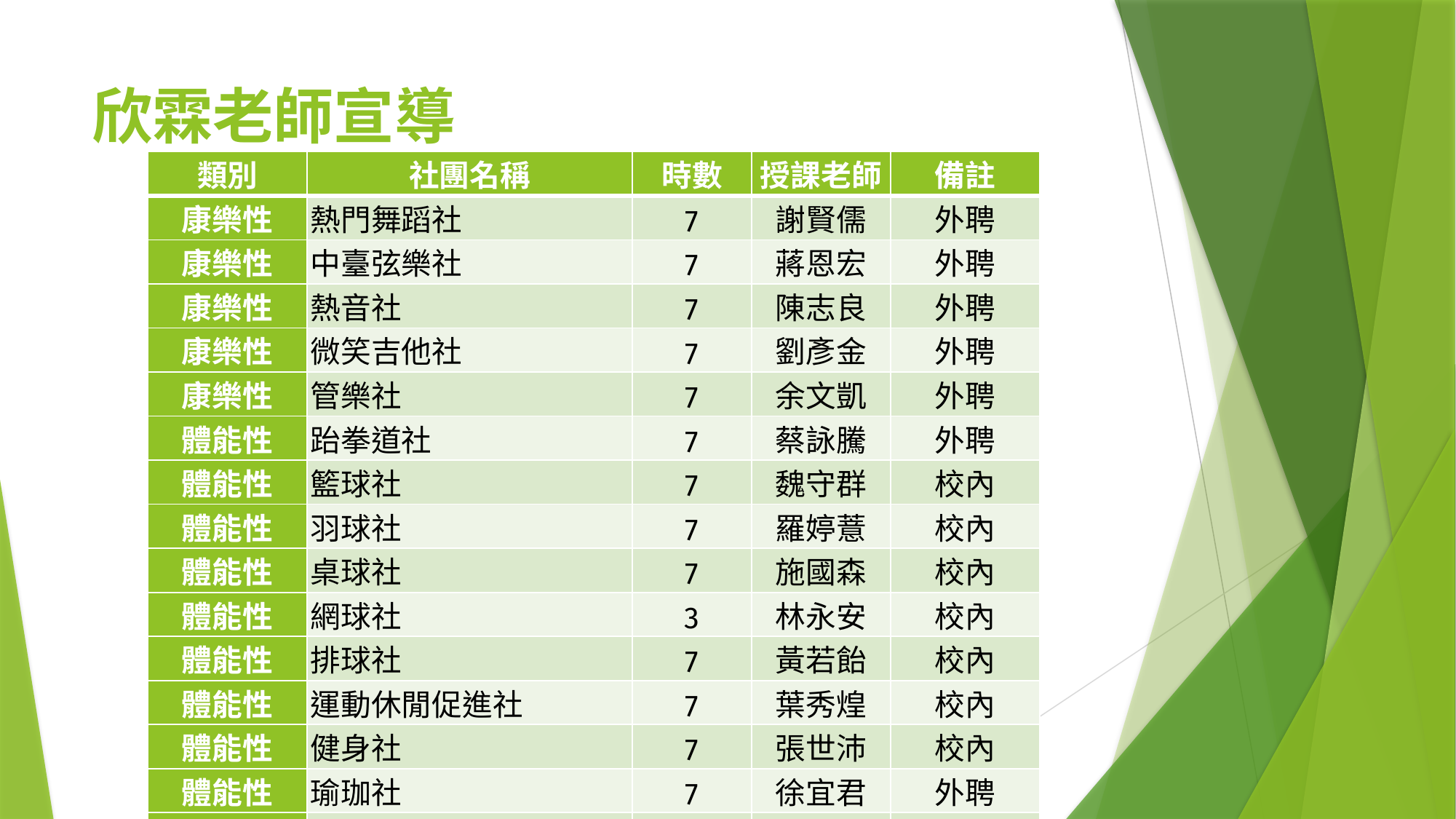

# 欣霖老師宣導
| 類別 | 社團名稱 | 時數 | 授課老師 | 備註 |
| --- | --- | --- | --- | --- |
| 康樂性 | 熱門舞蹈社 | 7 | 謝賢儒 | 外聘 |
| 康樂性 | 中臺弦樂社 | 7 | 蔣恩宏 | 外聘 |
| 康樂性 | 熱音社 | 7 | 陳志良 | 外聘 |
| 康樂性 | 微笑吉他社 | 7 | 劉彥金 | 外聘 |
| 康樂性 | 管樂社 | 7 | 余文凱 | 外聘 |
| 體能性 | 跆拳道社 | 7 | 蔡詠騰 | 外聘 |
| 體能性 | 籃球社 | 7 | 魏守群 | 校內 |
| 體能性 | 羽球社 | 7 | 羅婷薏 | 校內 |
| 體能性 | 桌球社 | 7 | 施國森 | 校內 |
| 體能性 | 網球社 | 3 | 林永安 | 校內 |
| 體能性 | 排球社 | 7 | 黃若飴 | 校內 |
| 體能性 | 運動休閒促進社 | 7 | 葉秀煌 | 校內 |
| 體能性 | 健身社 | 7 | 張世沛 | 校內 |
| 體能性 | 瑜珈社 | 7 | 徐宜君 | 外聘 |
| 體能性 | 飛鏢社 | 7 | 張雲龍 | 外聘 |